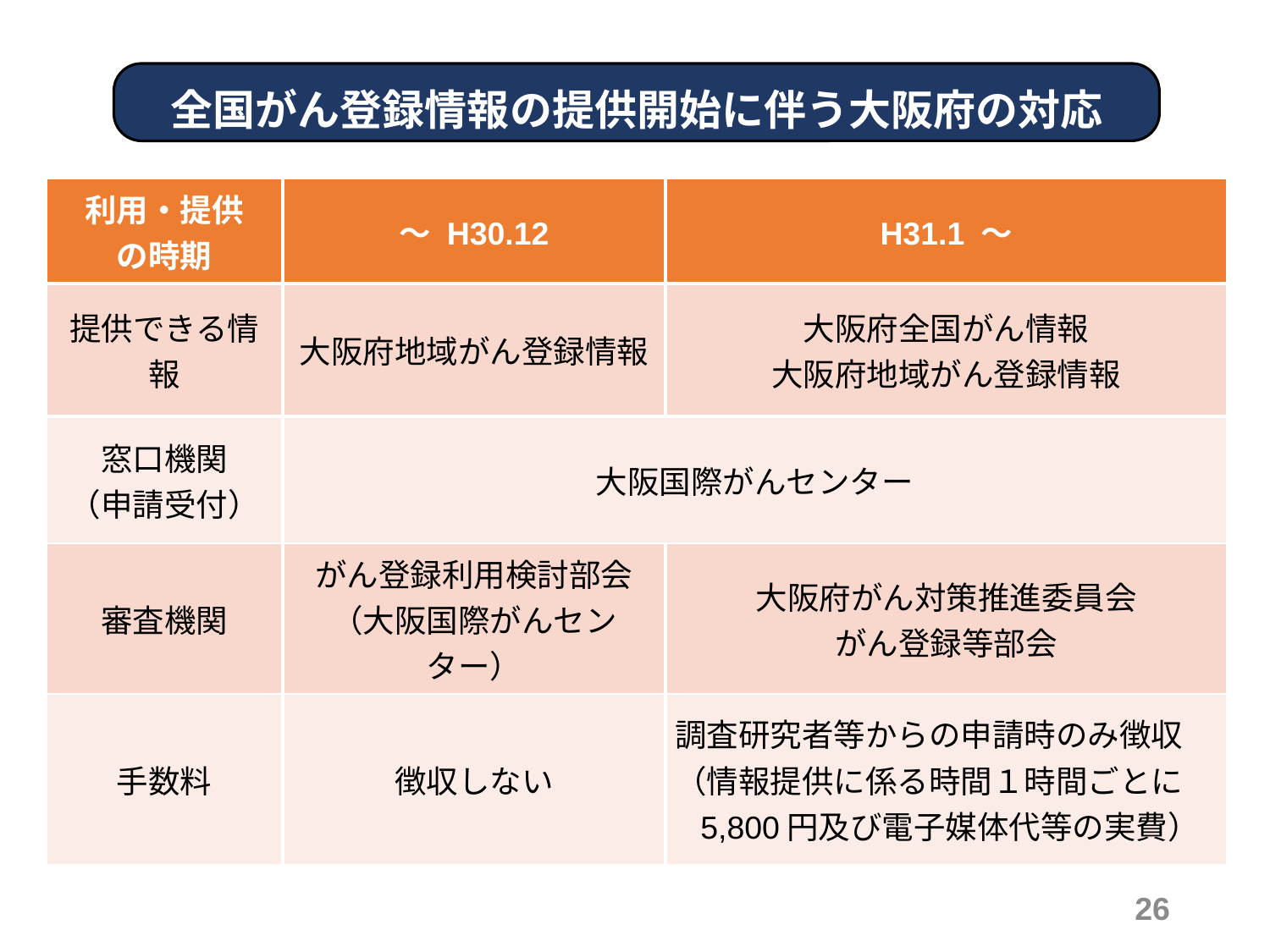

全国がん登録情報の提供開始に伴う大阪府の対応

| 利用・提供 の時期 | ～ H30.12 | H31.1 ～ |
| --- | --- | --- |
| 提供できる情報 | 大阪府地域がん登録情報 | 大阪府全国がん情報 大阪府地域がん登録情報 |
| 窓口機関 （申請受付） | 大阪国際がんセンター |  |
| 審査機関 | がん登録利用検討部会 （大阪国際がんセンター） | 大阪府がん対策推進委員会 がん登録等部会 |
| 手数料 | 徴収しない | 調査研究者等からの申請時のみ徴収 （情報提供に係る時間１時間ごとに5,800円及び電子媒体代等の実費） |
26